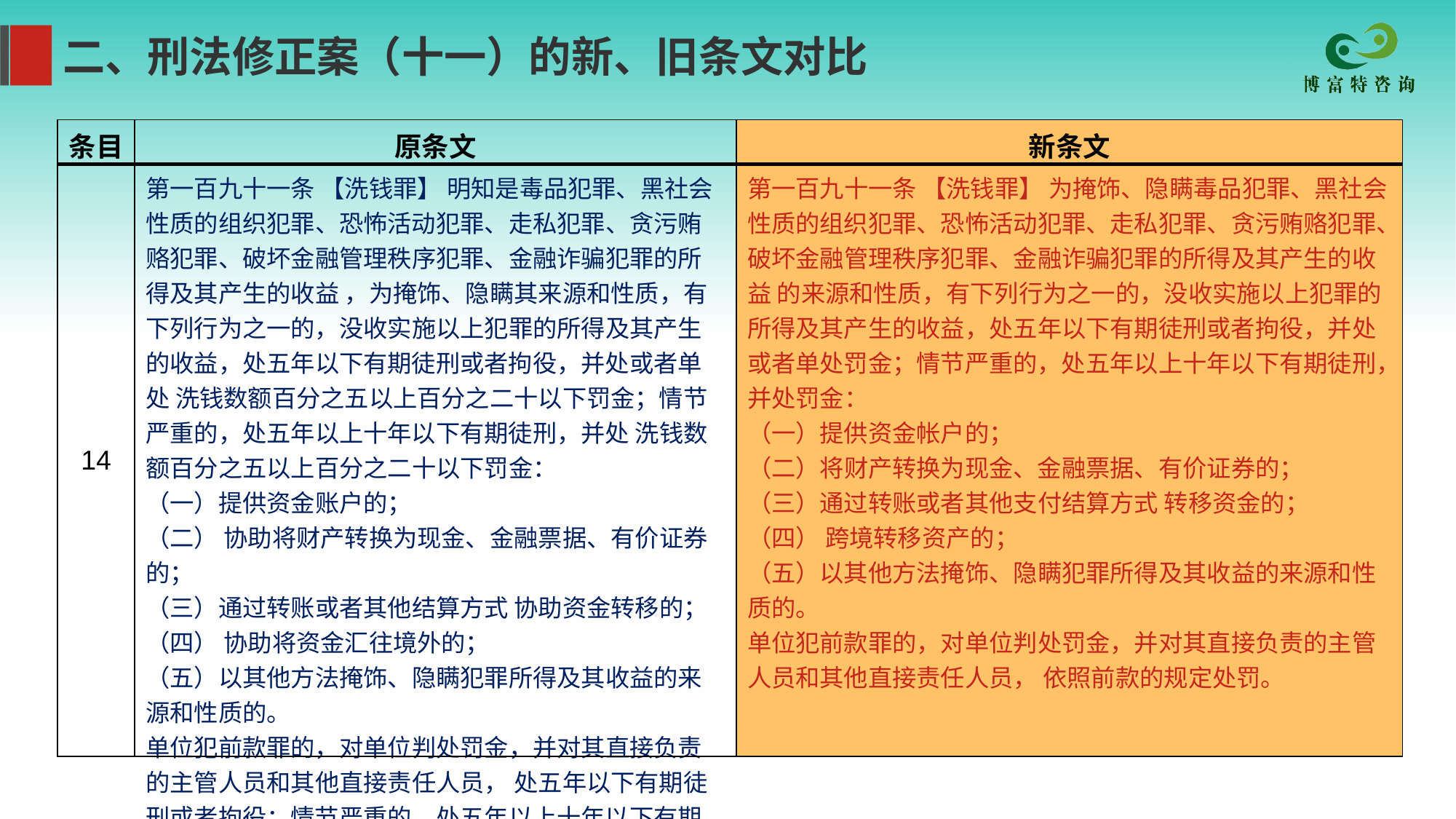

二、刑法修正案（十一）的新、旧条文对比

| 条目 | 原条文 | 新条文 |
| --- | --- | --- |
| 14 | 第一百九十一条 【洗钱罪】 明知是毒品犯罪、黑社会性质的组织犯罪、恐怖活动犯罪、走私犯罪、贪污贿赂犯罪、破坏金融管理秩序犯罪、金融诈骗犯罪的所得及其产生的收益 ，为掩饰、隐瞒其来源和性质，有下列行为之一的，没收实施以上犯罪的所得及其产生的收益，处五年以下有期徒刑或者拘役，并处或者单处 洗钱数额百分之五以上百分之二十以下罚金；情节严重的，处五年以上十年以下有期徒刑，并处 洗钱数额百分之五以上百分之二十以下罚金： （一）提供资金账户的； （二） 协助将财产转换为现金、金融票据、有价证券的； （三）通过转账或者其他结算方式 协助资金转移的； （四） 协助将资金汇往境外的； （五）以其他方法掩饰、隐瞒犯罪所得及其收益的来源和性质的。 单位犯前款罪的，对单位判处罚金，并对其直接负责的主管人员和其他直接责任人员， 处五年以下有期徒刑或者拘役；情节严重的，处五年以上十年以下有期徒刑。 | 第一百九十一条 【洗钱罪】 为掩饰、隐瞒毒品犯罪、黑社会性质的组织犯罪、恐怖活动犯罪、走私犯罪、贪污贿赂犯罪、破坏金融管理秩序犯罪、金融诈骗犯罪的所得及其产生的收益 的来源和性质，有下列行为之一的，没收实施以上犯罪的所得及其产生的收益，处五年以下有期徒刑或者拘役，并处或者单处罚金；情节严重的，处五年以上十年以下有期徒刑，并处罚金： （一）提供资金帐户的； （二）将财产转换为现金、金融票据、有价证券的； （三）通过转账或者其他支付结算方式 转移资金的； （四） 跨境转移资产的； （五）以其他方法掩饰、隐瞒犯罪所得及其收益的来源和性质的。 单位犯前款罪的，对单位判处罚金，并对其直接负责的主管人员和其他直接责任人员， 依照前款的规定处罚。 |